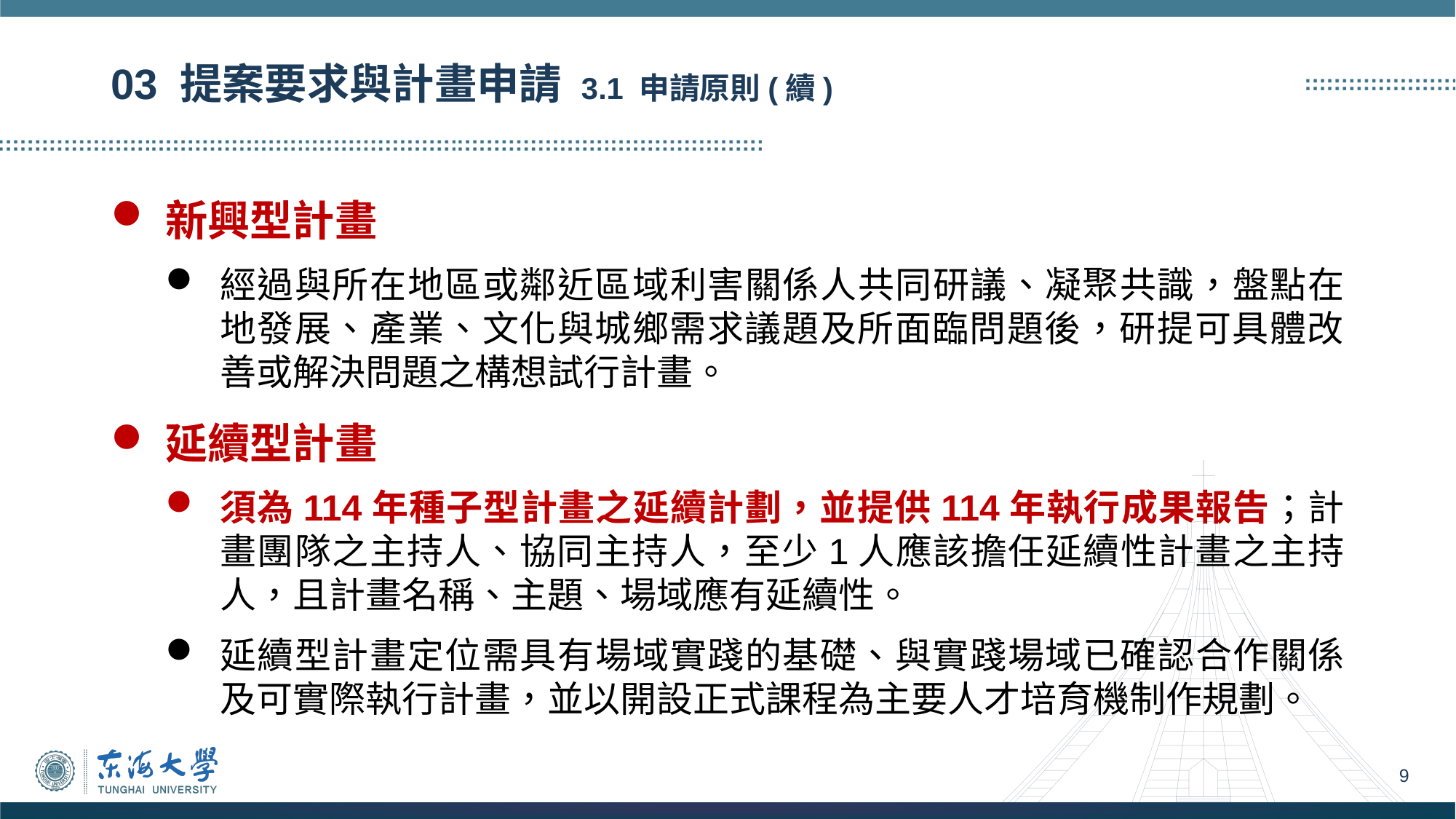

# 03 提案要求與計畫申請 3.1 申請原則(續)
新興型計畫
經過與所在地區或鄰近區域利害關係人共同研議、凝聚共識，盤點在地發展、產業、文化與城鄉需求議題及所面臨問題後，研提可具體改善或解決問題之構想試行計畫。
延續型計畫
須為114年種子型計畫之延續計劃，並提供114年執行成果報告；計畫團隊之主持人、協同主持人，至少1人應該擔任延續性計畫之主持人，且計畫名稱、主題、場域應有延續性。
延續型計畫定位需具有場域實踐的基礎、與實踐場域已確認合作關係及可實際執行計畫，並以開設正式課程為主要人才培育機制作規劃。
9